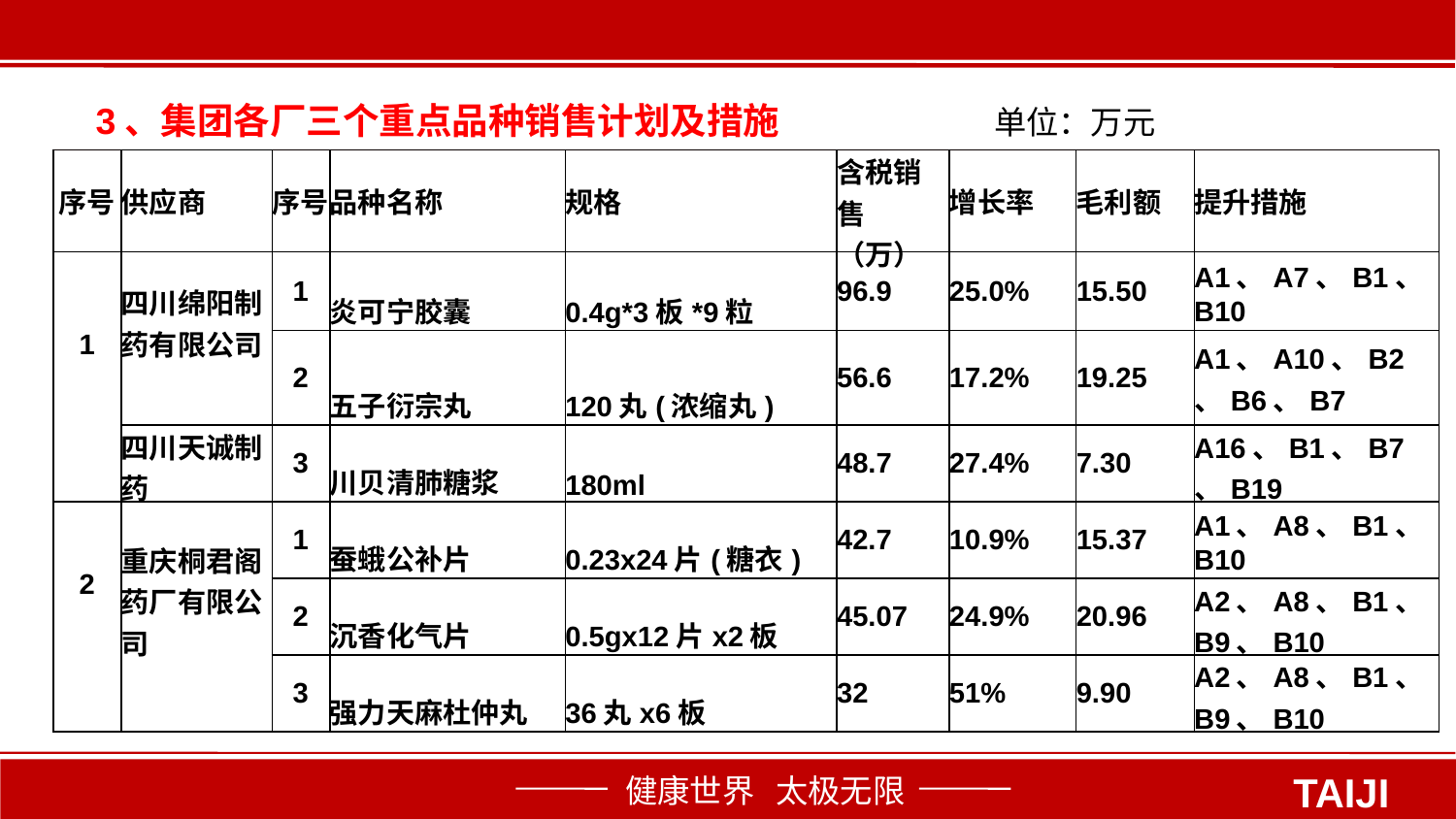

3、集团各厂三个重点品种销售计划及措施                        单位：万元
| 序号 | 供应商 | 序号 | 品种名称 | 规格 | 含税销售（万） | 增长率 | 毛利额 | 提升措施 |
| --- | --- | --- | --- | --- | --- | --- | --- | --- |
| 1 | 四川绵阳制药有限公司 | 1 | 炎可宁胶囊 | 0.4g\*3板\*9粒 | 96.9 | 25.0% | 15.50 | A1、A7、B1、B10 |
|  |  | 2 | 五子衍宗丸 | 120丸(浓缩丸) | 56.6 | 17.2% | 19.25 | A1、A10、B2、B6、B7 |
|  | 四川天诚制药 | 3 | 川贝清肺糖浆 | 180ml | 48.7 | 27.4% | 7.30 | A16、B1、B7、B19 |
| 2 | 重庆桐君阁药厂有限公司 | 1 | 蚕蛾公补片 | 0.23x24片(糖衣) | 42.7 | 10.9% | 15.37 | A1、A8、B1、B10 |
|  |  | 2 | 沉香化气片 | 0.5gx12片x2板 | 45.07 | 24.9% | 20.96 | A2、A8、B1、B9、B10 |
|  |  | 3 | 强力天麻杜仲丸 | 36丸x6板 | 32 | 51% | 9.90 | A2、A8、B1、B9、B10 |